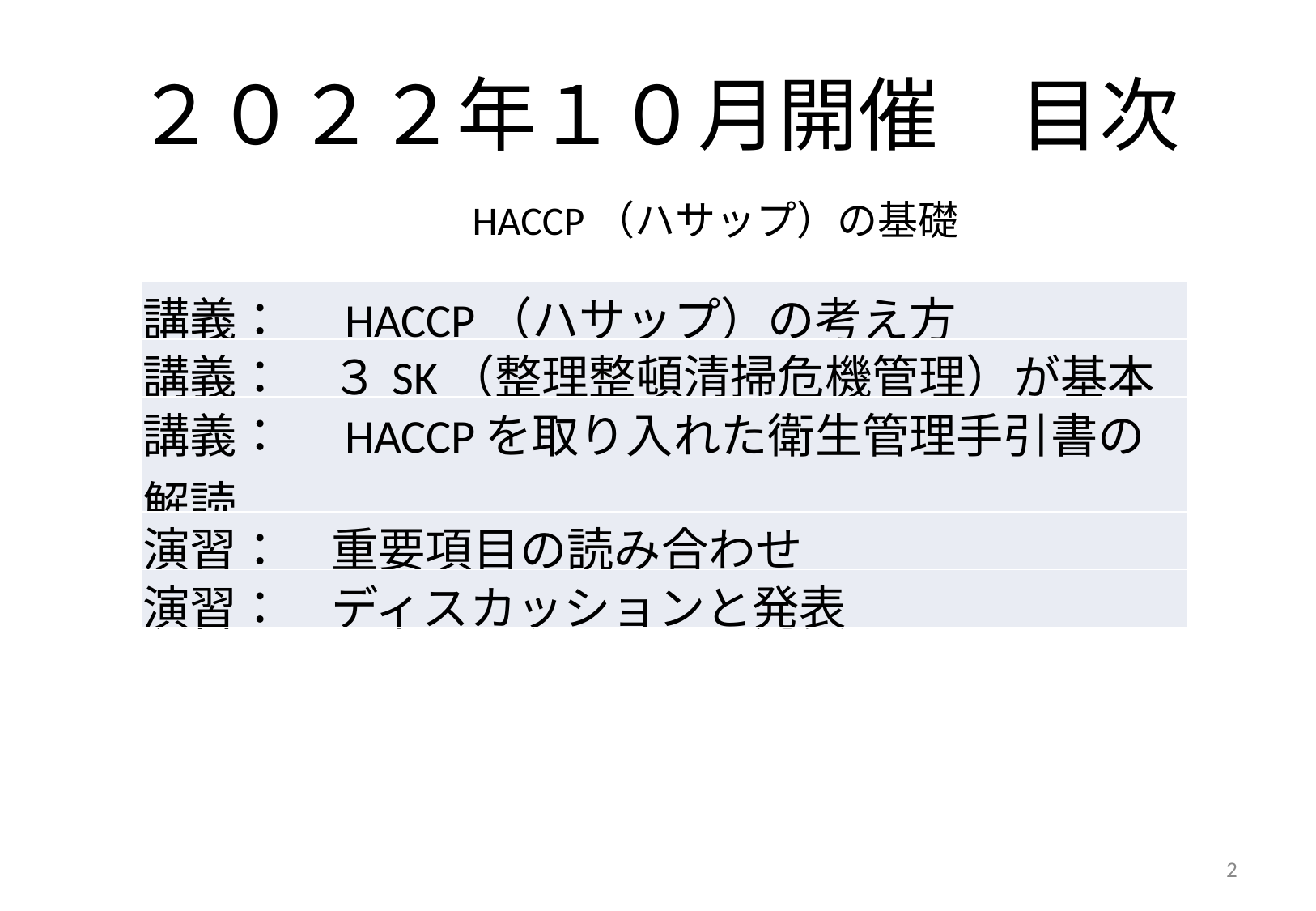

# ２０２２年１０月開催　目次
HACCP（ハサップ）の基礎
| 講義：　HACCP（ハサップ）の考え方 |
| --- |
| 講義：　３SK（整理整頓清掃危機管理）が基本 |
| 講義：　HACCPを取り入れた衛生管理手引書の解読 |
| 演習：　重要項目の読み合わせ |
| 演習：　ディスカッションと発表 |
2